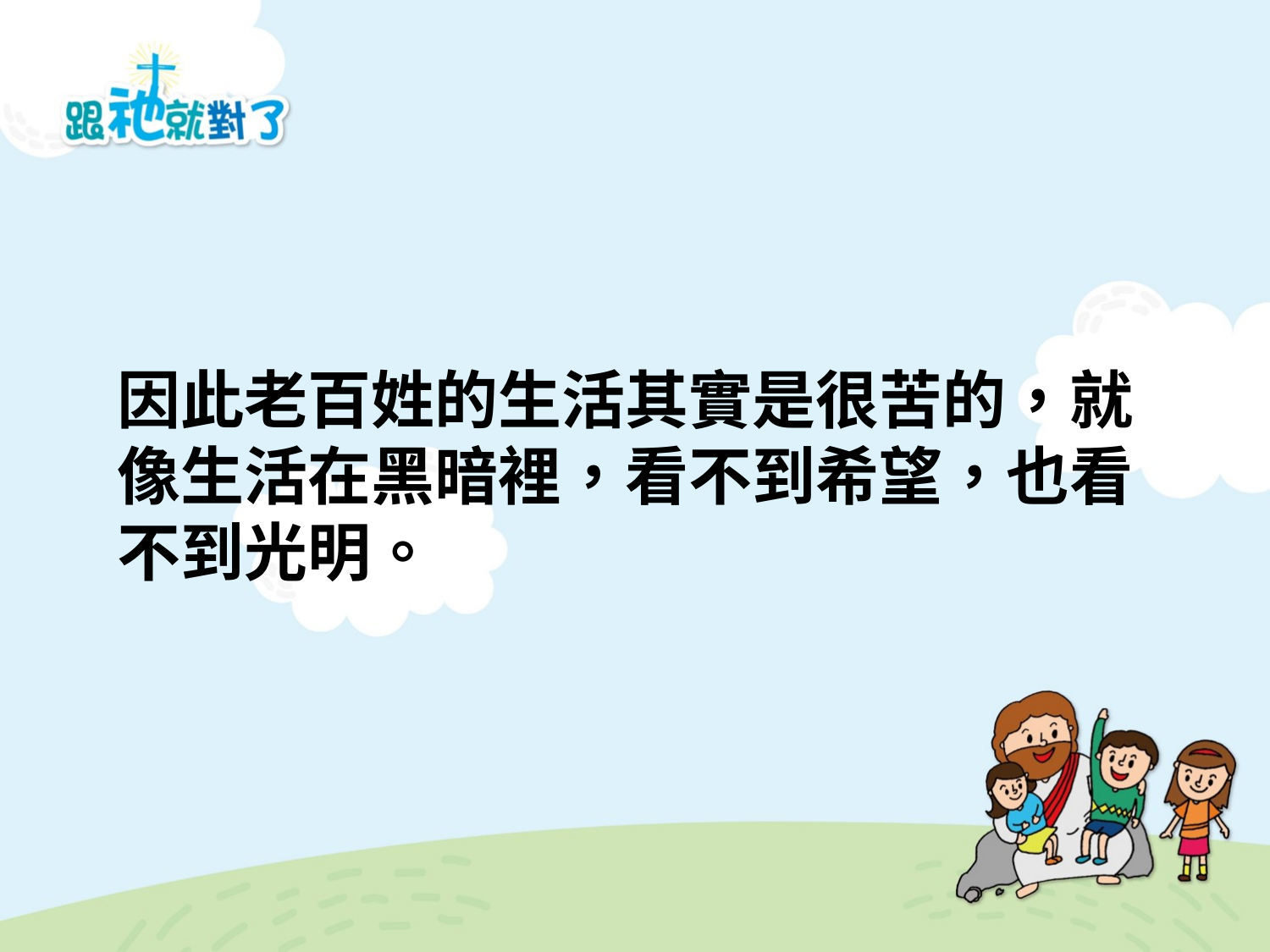

因此老百姓的生活其實是很苦的，就像生活在黑暗裡，看不到希望，也看不到光明。